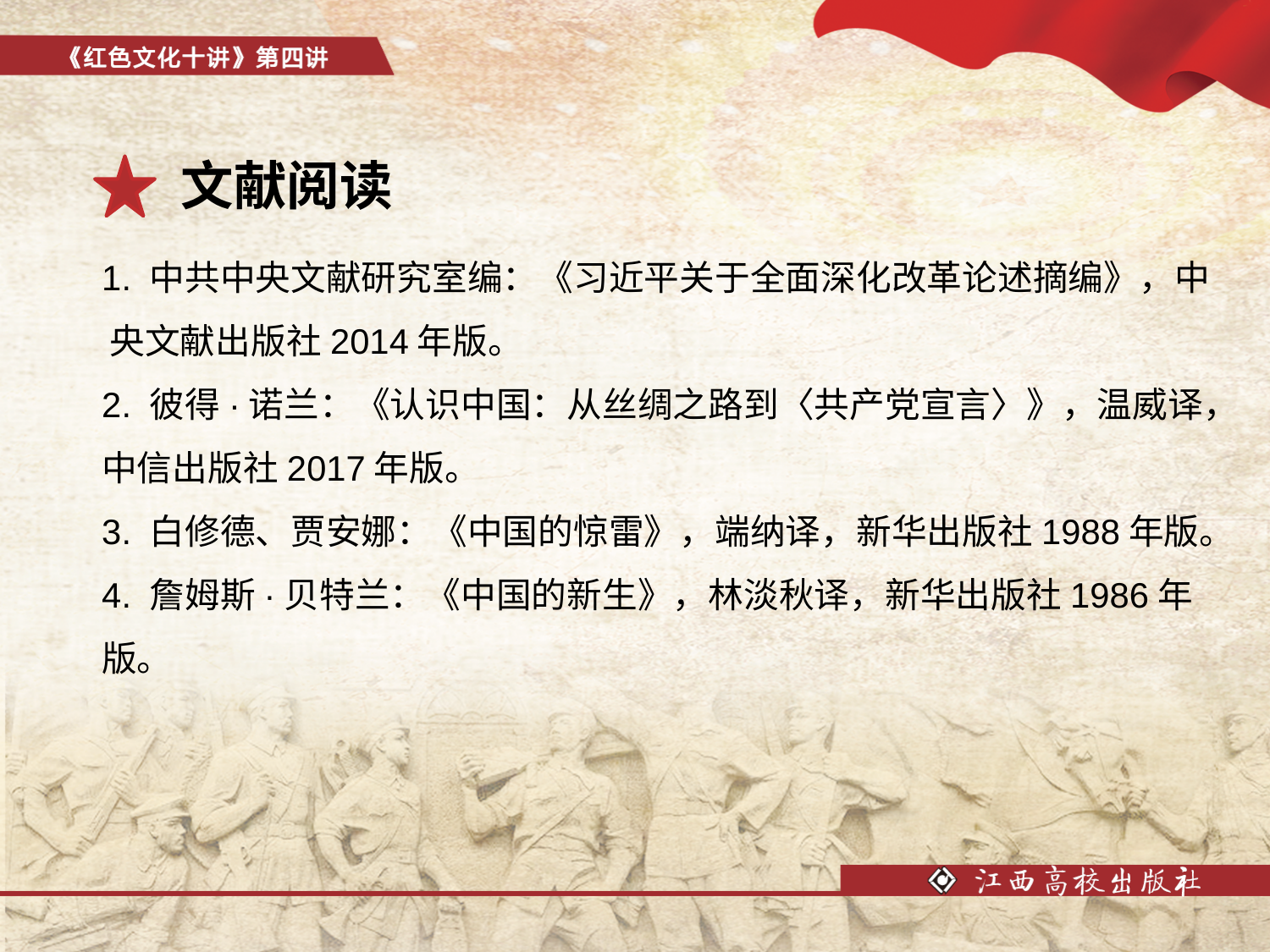

文献阅读
1. 中共中央文献研究室编：《习近平关于全面深化改革论述摘编》，中    央文献出版社2014年版。
2. 彼得·诺兰：《认识中国：从丝绸之路到〈共产党宣言〉》，温威译，中信出版社2017年版。
3. 白修德、贾安娜：《中国的惊雷》，端纳译，新华出版社1988年版。
4. 詹姆斯·贝特兰：《中国的新生》，林淡秋译，新华出版社1986年版。